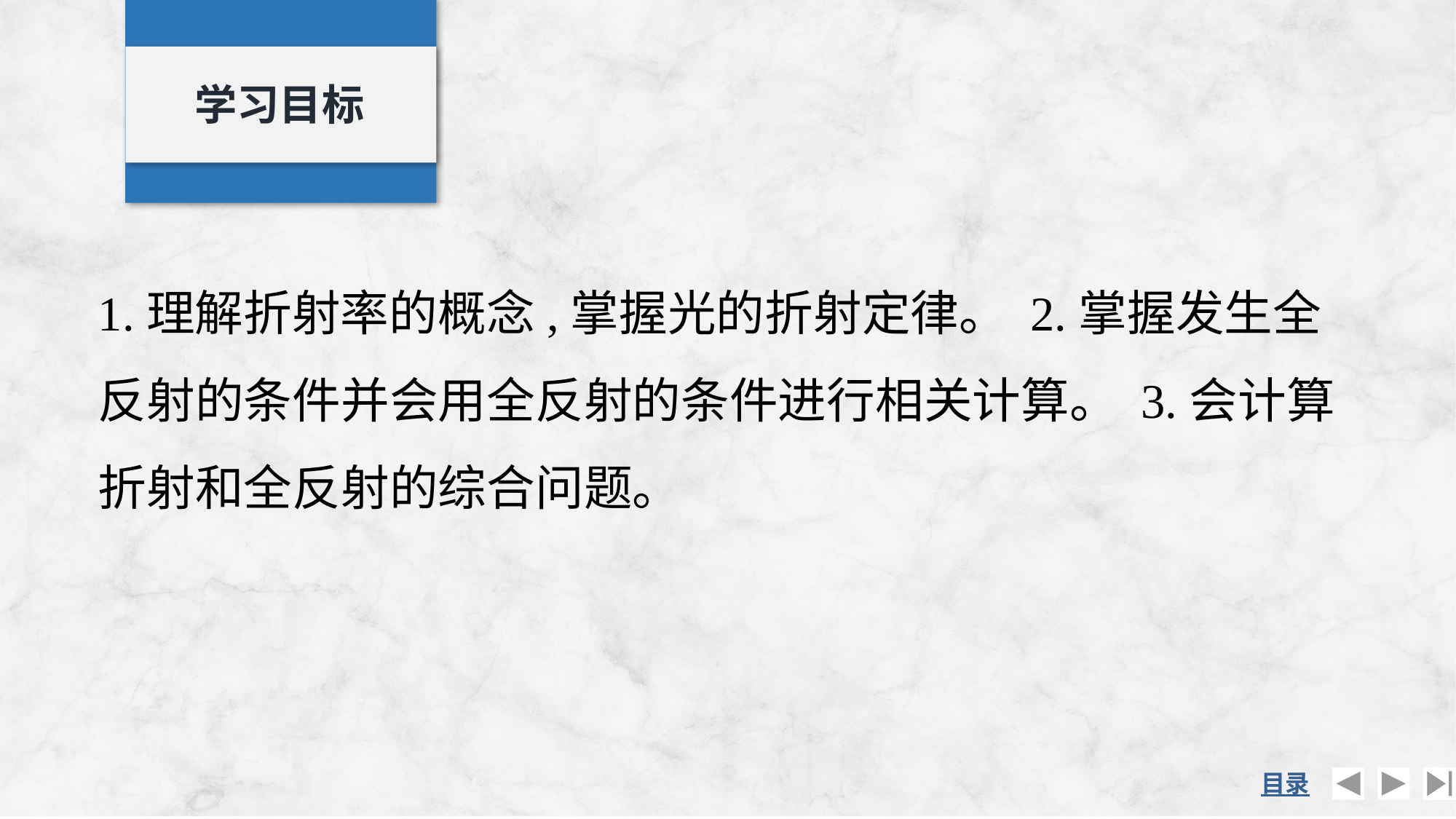

学习目标
1.理解折射率的概念,掌握光的折射定律。 2.掌握发生全反射的条件并会用全反射的条件进行相关计算。 3.会计算折射和全反射的综合问题。